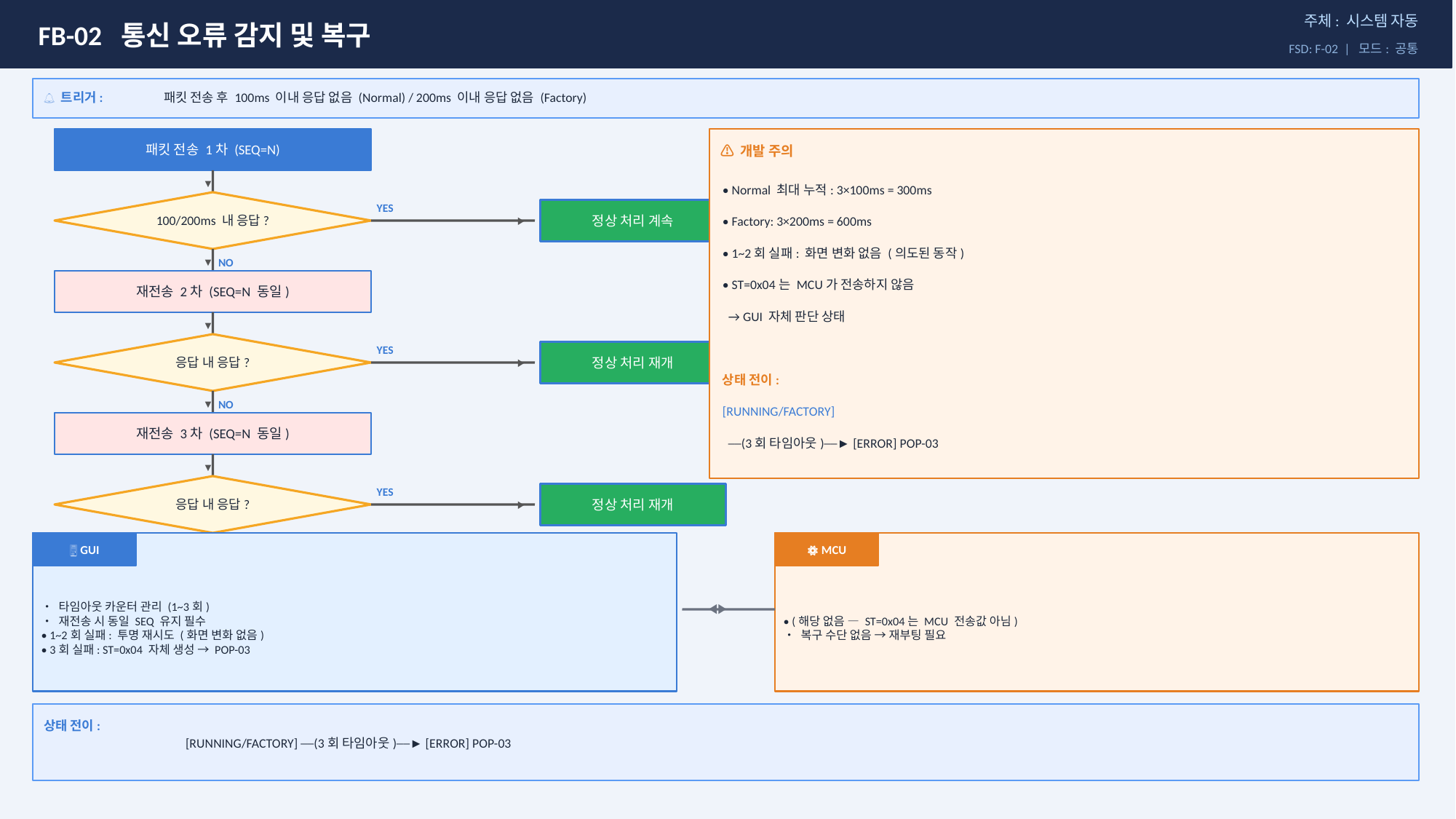

FB-02  통신 오류 감지 및 복구
주체: 시스템 자동
FSD: F-02  |  모드: 공통

🔔 트리거:
패킷 전송 후 100ms 이내 응답 없음 (Normal) / 200ms 이내 응답 없음 (Factory)

패킷 전송 1차 (SEQ=N)

⚠ 개발 주의

▼
• Normal 최대 누적: 3×100ms = 300ms

100/200ms 내 응답?
YES

정상 처리 계속
• Factory: 3×200ms = 600ms
▶

• 1~2회 실패: 화면 변화 없음 (의도된 동작)

NO
▼
• ST=0x04는 MCU가 전송하지 않음

재전송 2차 (SEQ=N 동일)
  → GUI 자체 판단 상태

▼

응답 내 응답?
YES

정상 처리 재개
▶

상태 전이:

NO
▼
[RUNNING/FACTORY]

재전송 3차 (SEQ=N 동일)
  ──(3회 타임아웃)──► [ERROR] POP-03

▼

응답 내 응답?
YES

정상 처리 재개
▶

🖥 GUI

⚙ MCU
NO
▼

GUI 자체 ST=0x04 생성
출력 강제 정지
• 타임아웃 카운터 관리 (1~3회)
• 재전송 시 동일 SEQ 유지 필수
• 1~2회 실패: 투명 재시도 (화면 변화 없음)
• 3회 실패: ST=0x04 자체 생성 → POP-03
• (해당 없음 — ST=0x04는 MCU 전송값 아님)
• 복구 수단 없음 → 재부팅 필요

◀▶
▼

POP-03 팝업: COMMUNICATION ERROR
모든 버튼 비활성화 / 재부팅 안내

상태 전이:
[RUNNING/FACTORY] ──(3회 타임아웃)──► [ERROR] POP-03